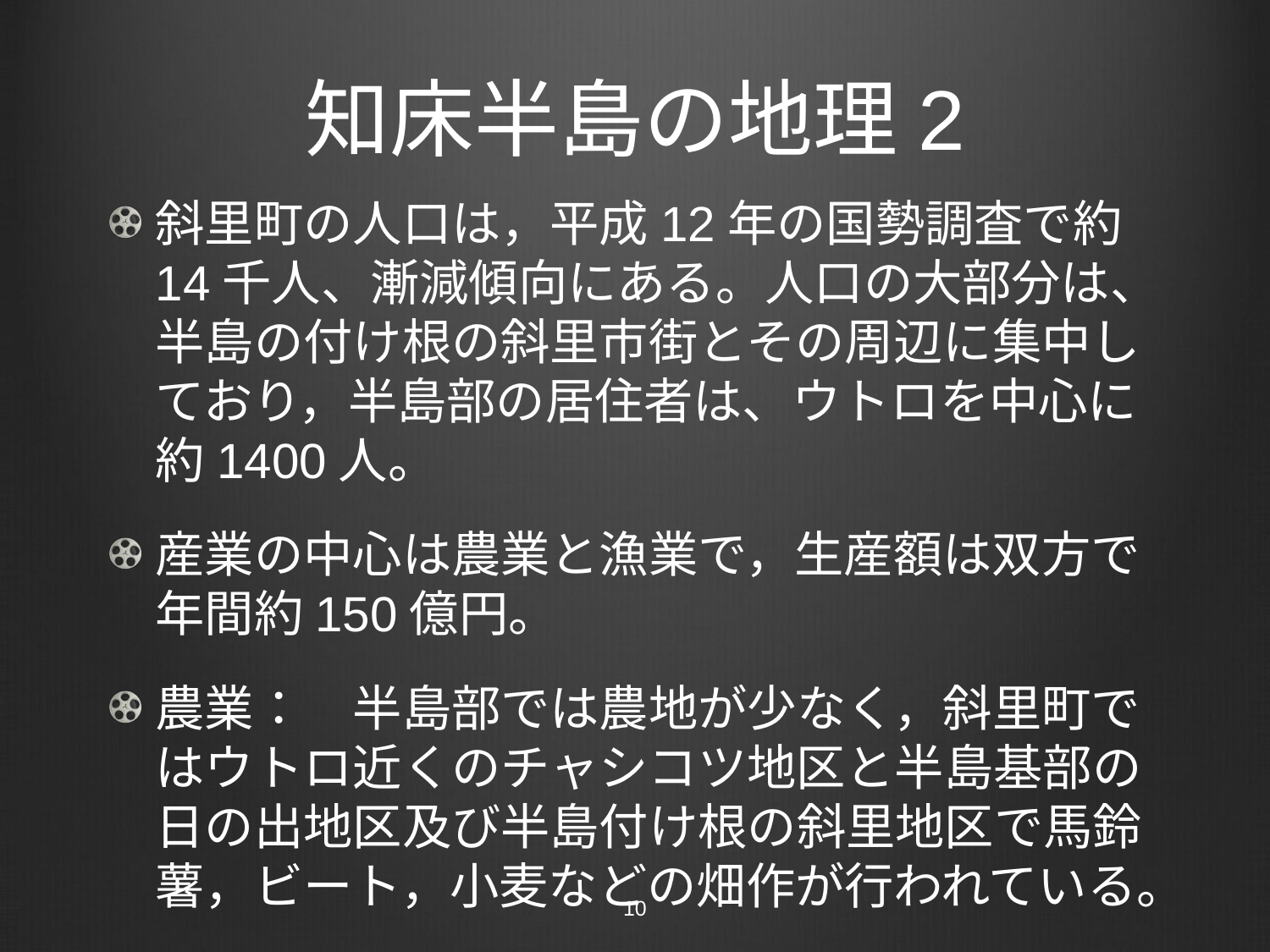

# 知床半島の地理2
斜里町の人口は，平成12年の国勢調査で約14千人、漸減傾向にある。人口の大部分は、半島の付け根の斜里市街とその周辺に集中しており，半島部の居住者は、ウトロを中心に約1400人。
産業の中心は農業と漁業で，生産額は双方で年間約150億円。
農業：　半島部では農地が少なく，斜里町ではウトロ近くのチャシコツ地区と半島基部の日の出地区及び半島付け根の斜里地区で馬鈴薯，ビート，小麦などの畑作が行われている。
漁業：　鮭，鱒，ホタテ，メンメを中心に漁獲。
10